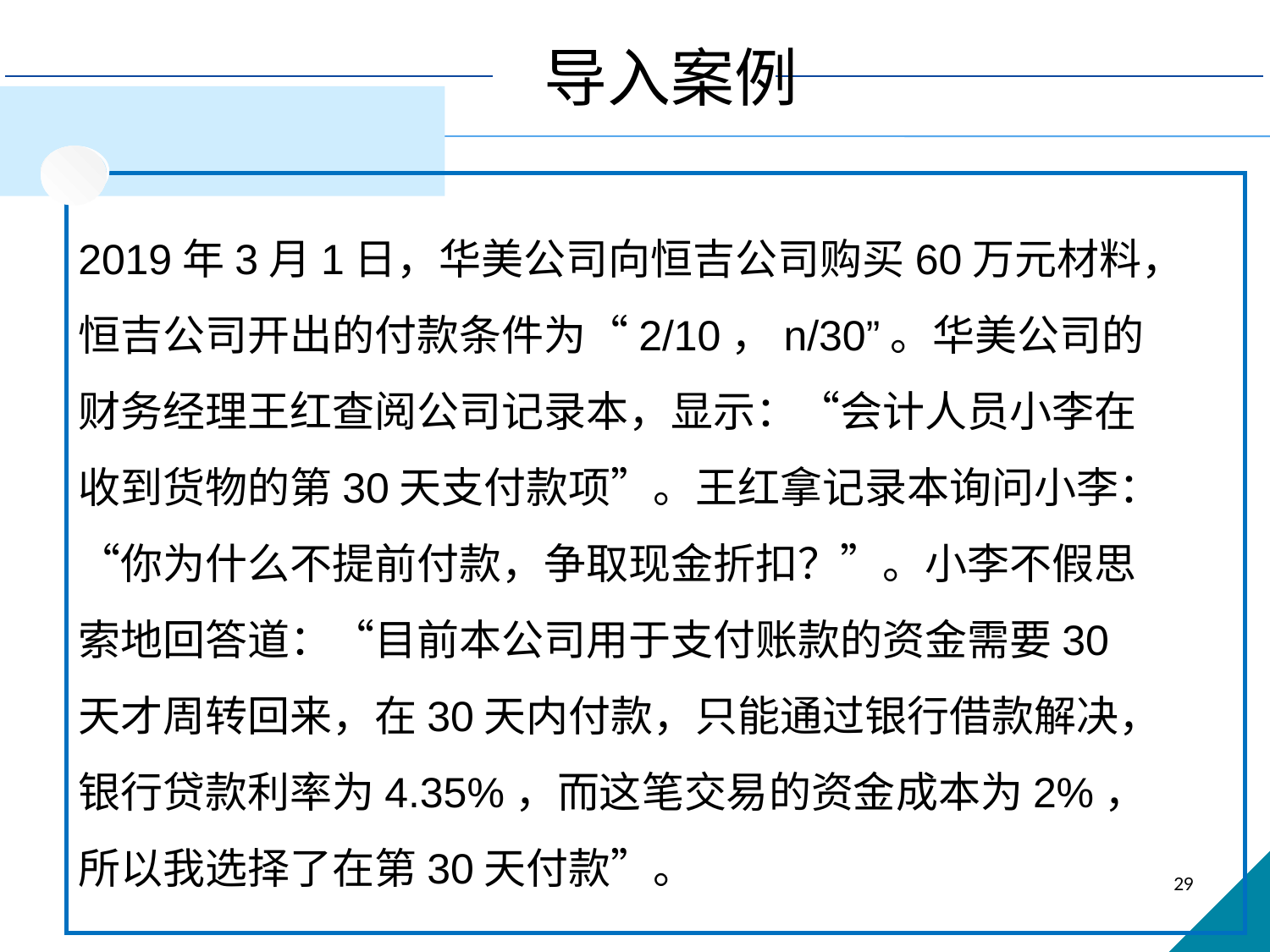

导入案例

2019年3月1日，华美公司向恒吉公司购买60万元材料，恒吉公司开出的付款条件为“2/10，n/30”。华美公司的财务经理王红查阅公司记录本，显示：“会计人员小李在收到货物的第30天支付款项”。王红拿记录本询问小李：“你为什么不提前付款，争取现金折扣？”。小李不假思索地回答道：“目前本公司用于支付账款的资金需要30天才周转回来，在30天内付款，只能通过银行借款解决，银行贷款利率为4.35%，而这笔交易的资金成本为2%，所以我选择了在第30天付款”。
29